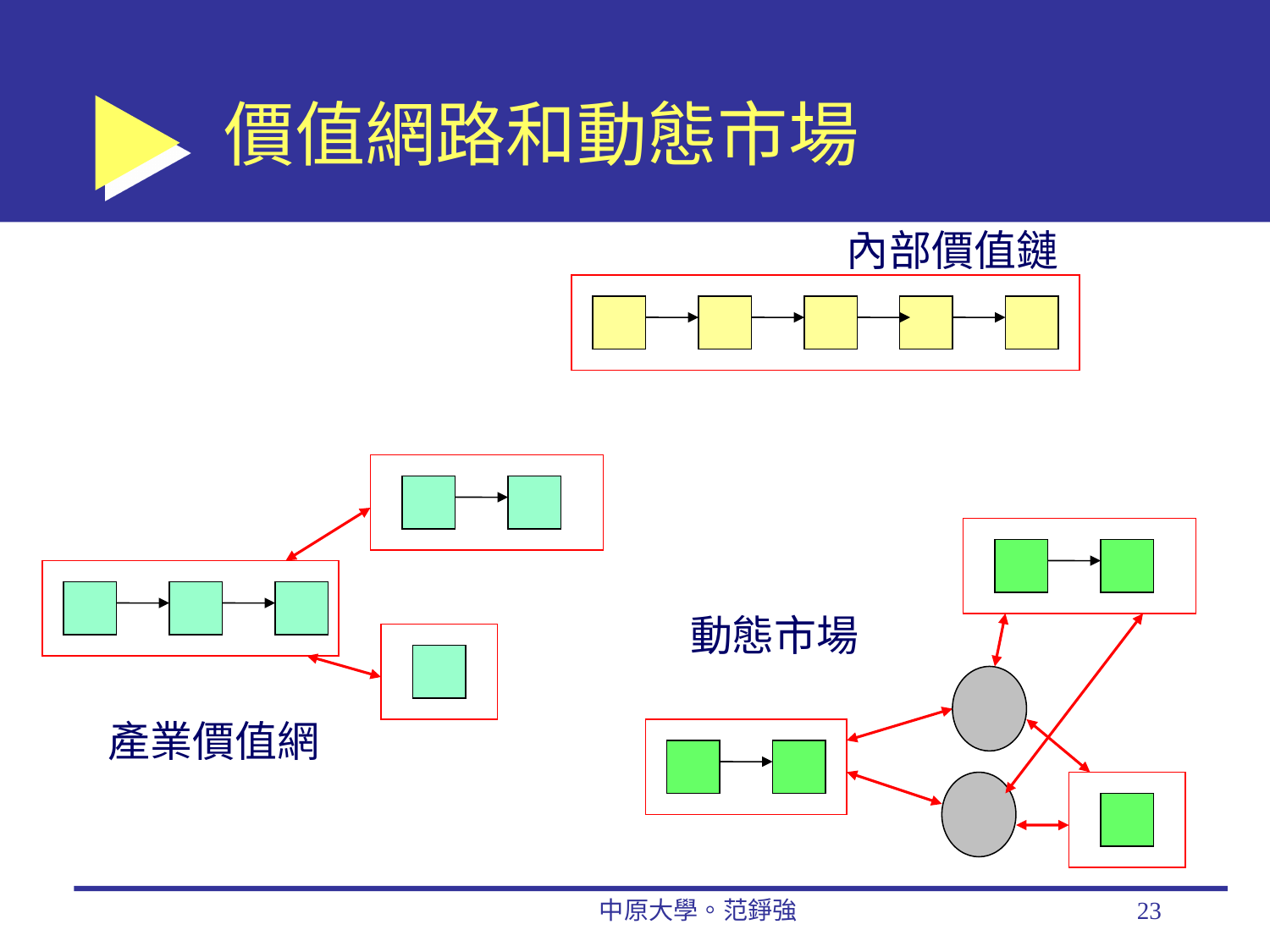

# 價值網路和動態市場
內部價值鏈

動態市場

產業價值網

中原大學。范錚強
23